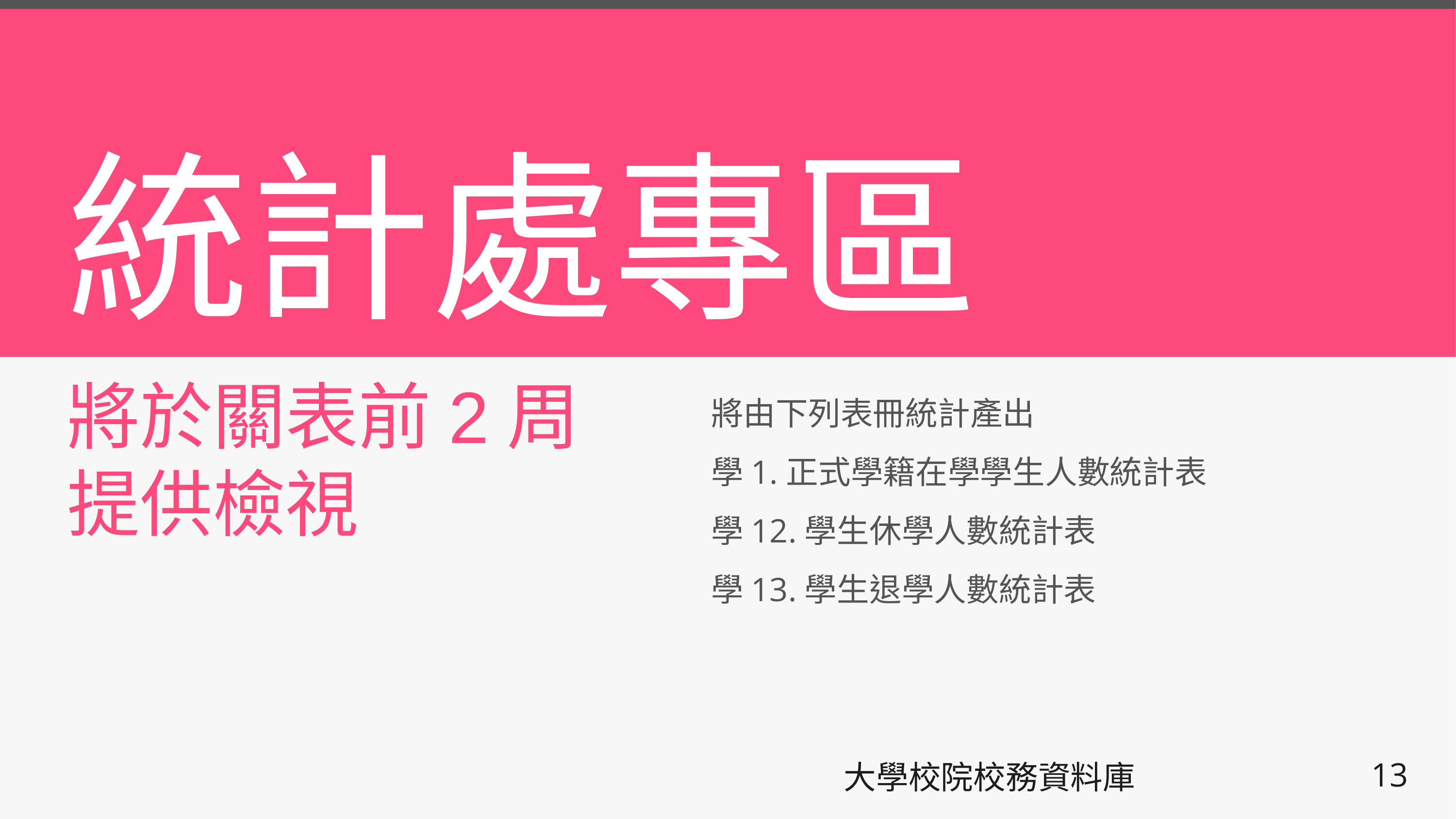

# 統計處專區
將於關表前2周
提供檢視
將由下列表冊統計產出
學1.正式學籍在學學生人數統計表
學12.學生休學人數統計表
學13.學生退學人數統計表
13
大學校院校務資料庫